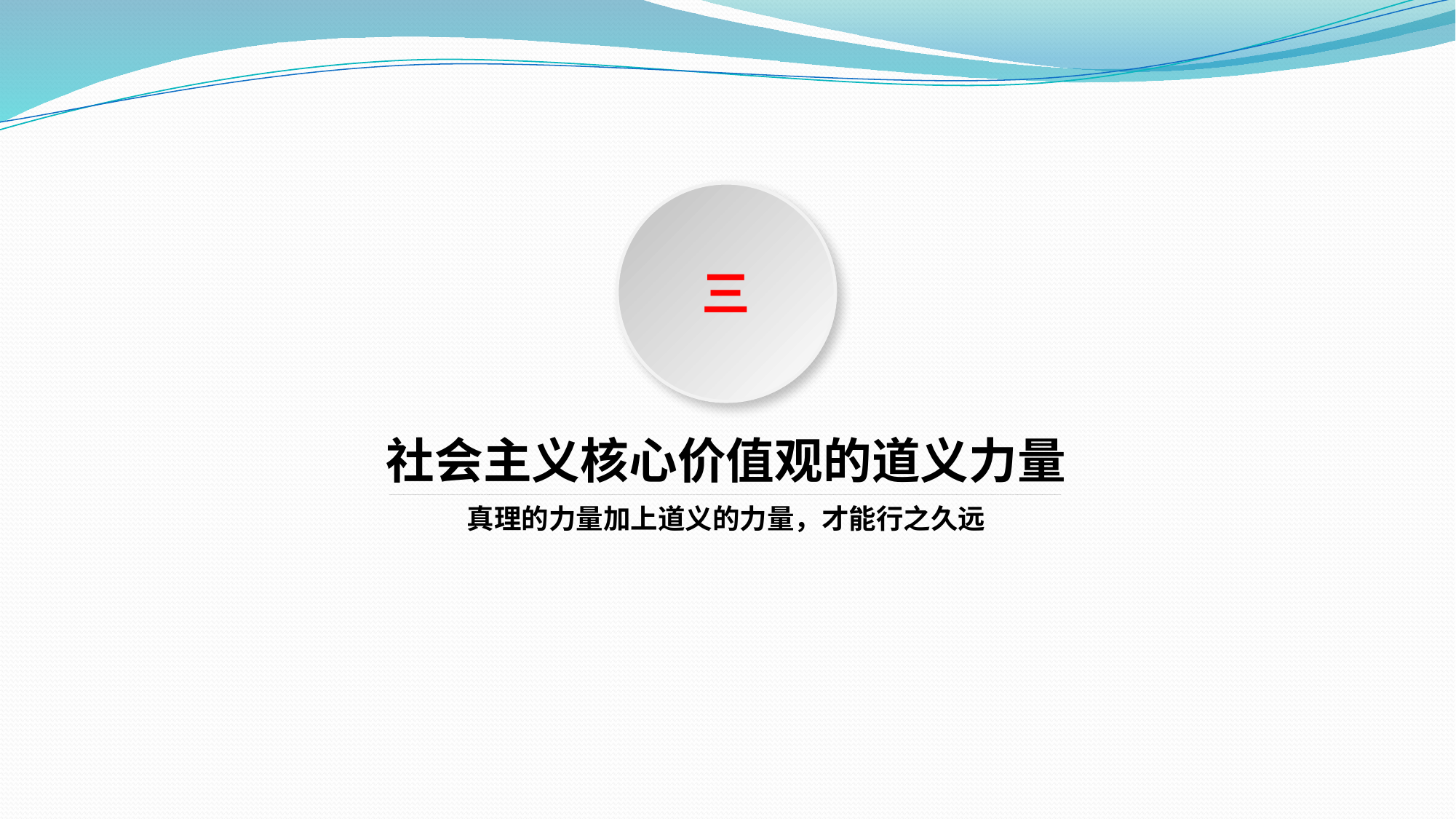

三
社会主义核心价值观的道义力量
真理的力量加上道义的力量，才能行之久远